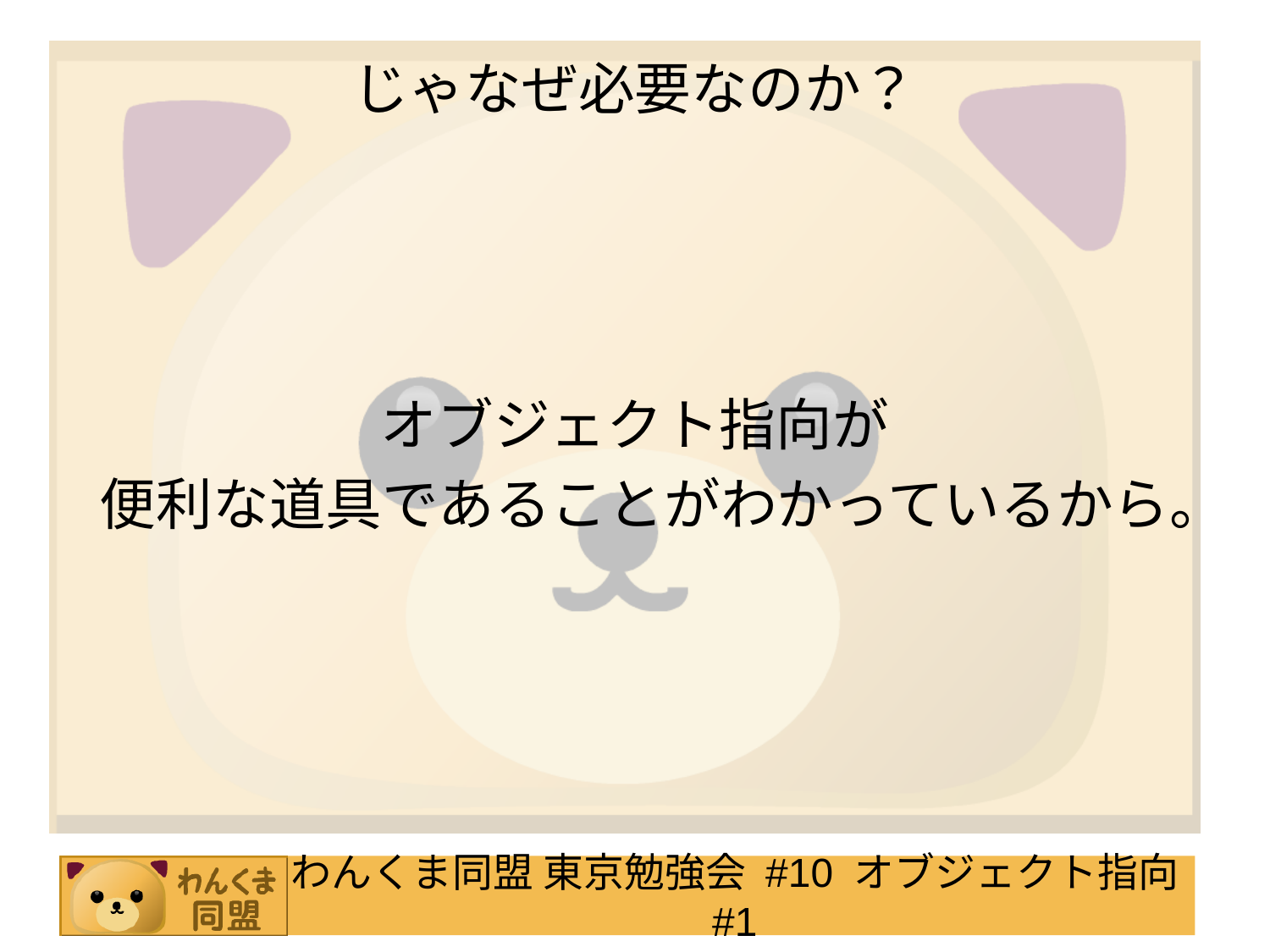

# じゃなぜ必要なのか？

オブジェクト指向が
便利な道具であることがわかっているから。